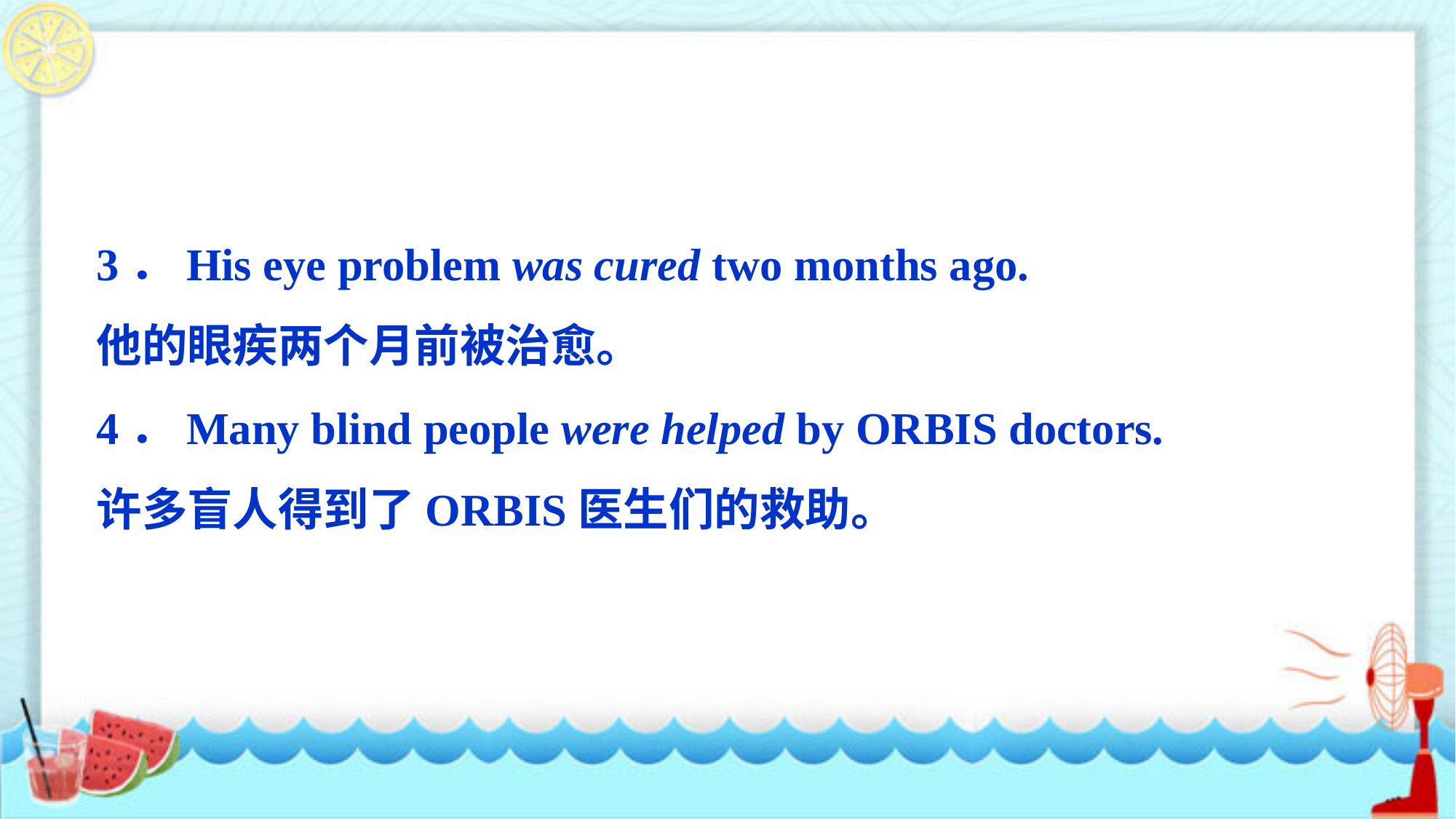

3．His eye problem was cured two months ago.
他的眼疾两个月前被治愈。
4．Many blind people were helped by ORBIS doctors.
许多盲人得到了ORBIS医生们的救助。